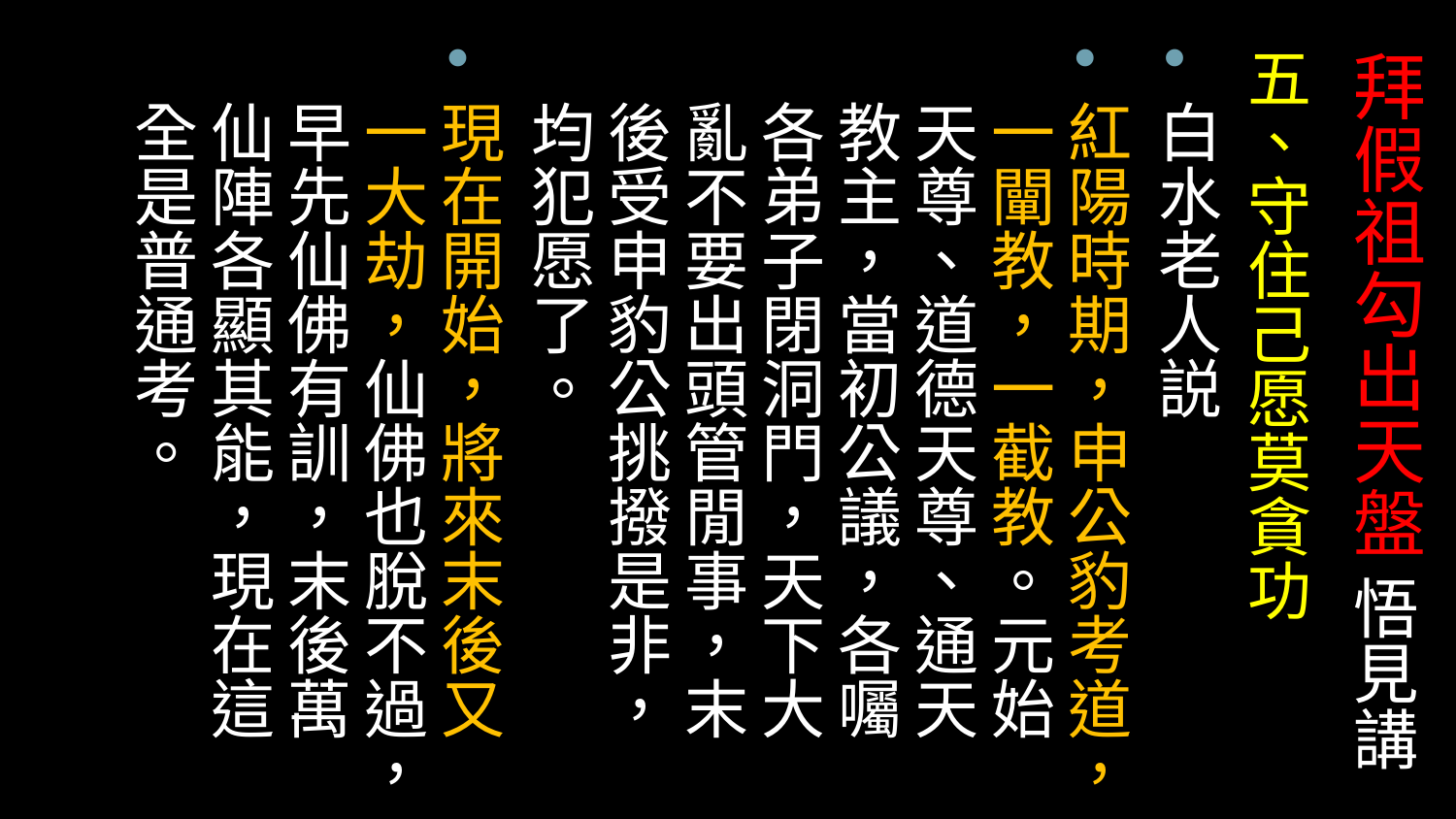

五、守住己愿莫貪功
白水老人説
紅陽時期，申公豹考道，一闡教，一截教。元始天尊、道德天尊、通天教主，當初公議，各囑各弟子閉洞門，天下大亂不要出頭管閒事，末後受申豹公挑撥是非，均犯愿了。
現在開始，將來末後又一大劫，仙佛也脫不過，早先仙佛有訓，末後萬仙陣各顯其能，現在這全是普通考。

# 拜假祖勾出天盤 悟見講